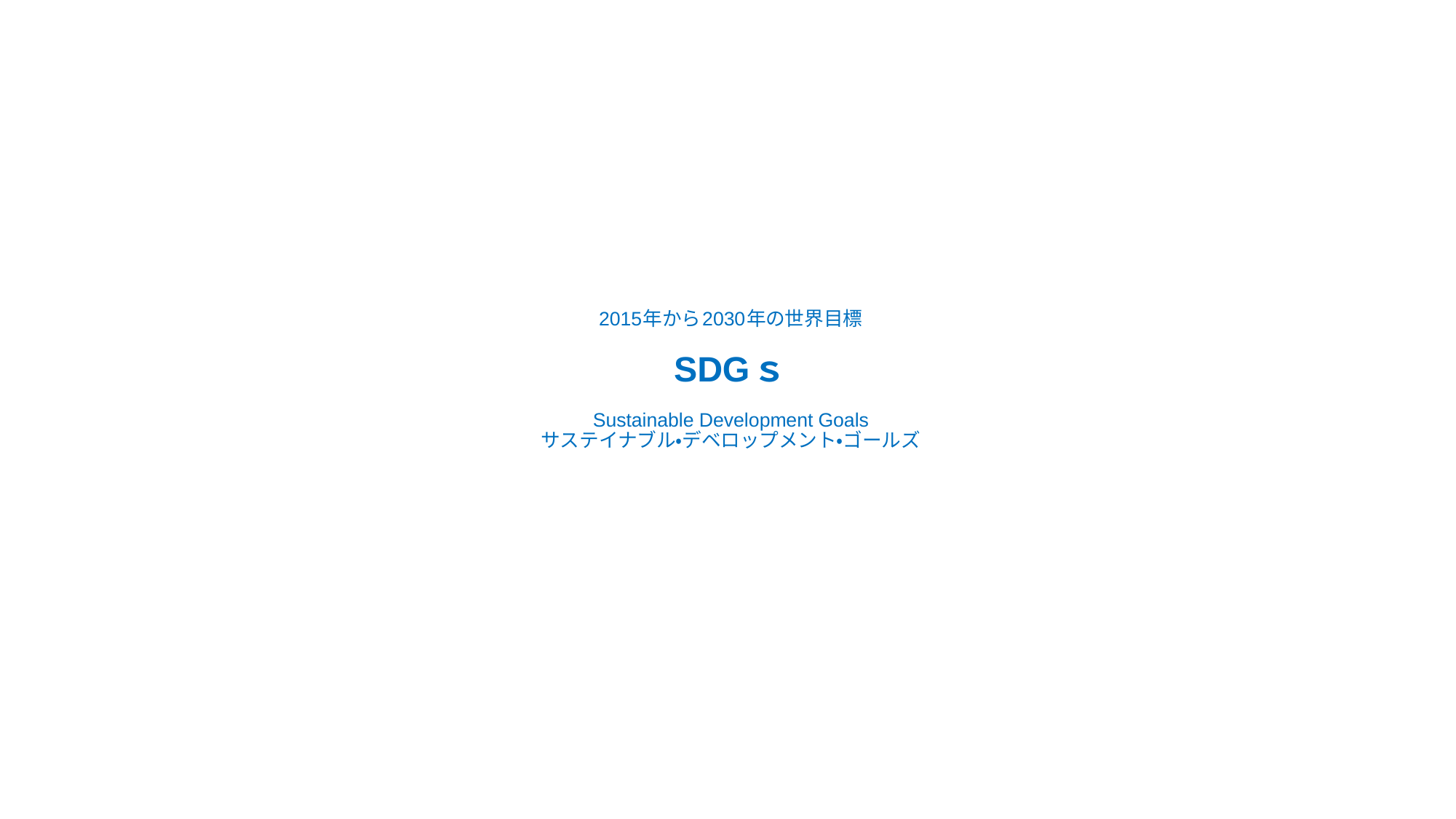

# 2015年から2030年の世界目標 SDGｓ Sustainable Development Goals サステイナブル・デベロップメント・ゴールズ